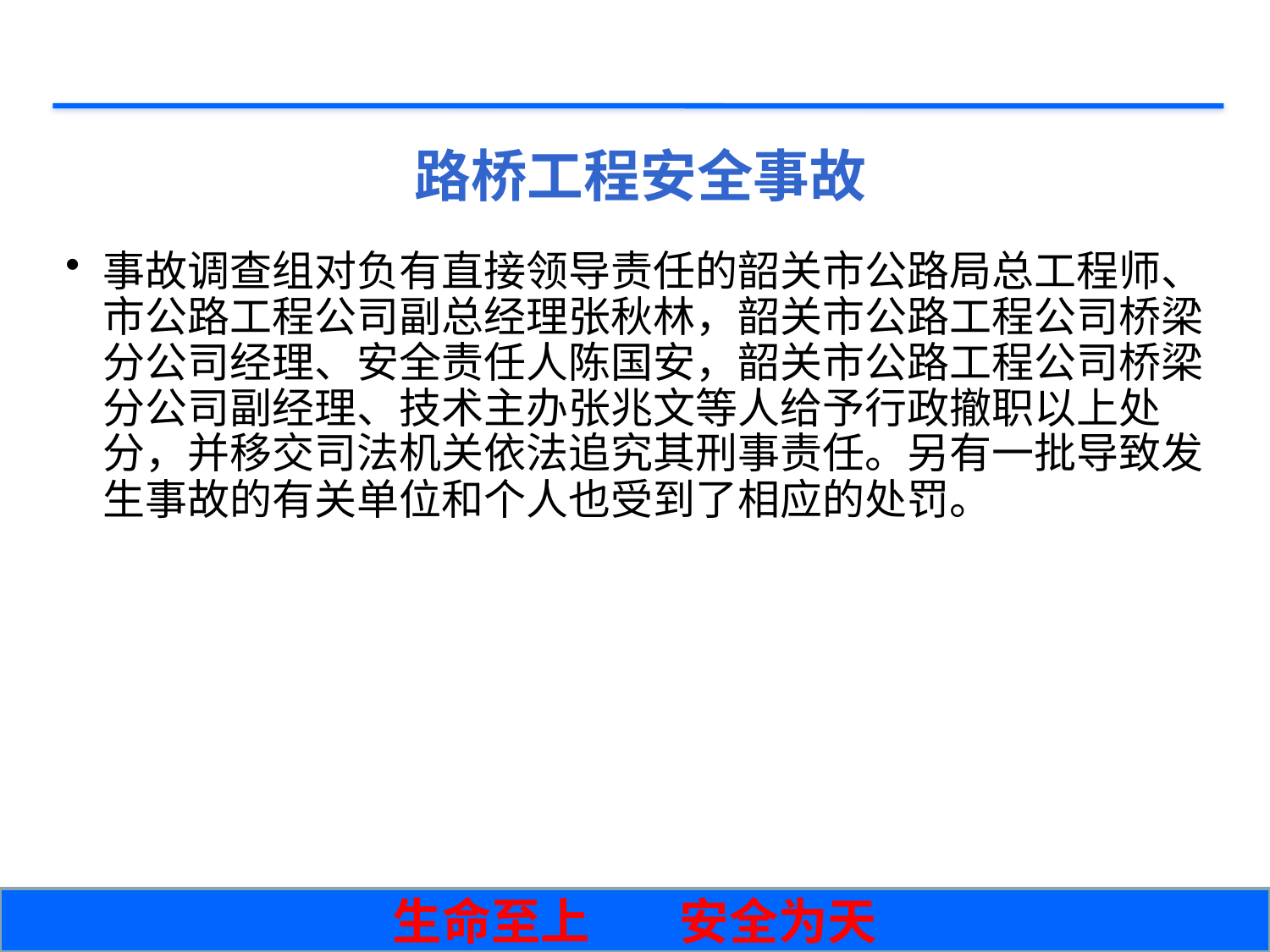

# 路桥工程安全事故
事故调查组对负有直接领导责任的韶关市公路局总工程师、市公路工程公司副总经理张秋林，韶关市公路工程公司桥梁分公司经理、安全责任人陈国安，韶关市公路工程公司桥梁分公司副经理、技术主办张兆文等人给予行政撤职以上处分，并移交司法机关依法追究其刑事责任。另有一批导致发生事故的有关单位和个人也受到了相应的处罚。